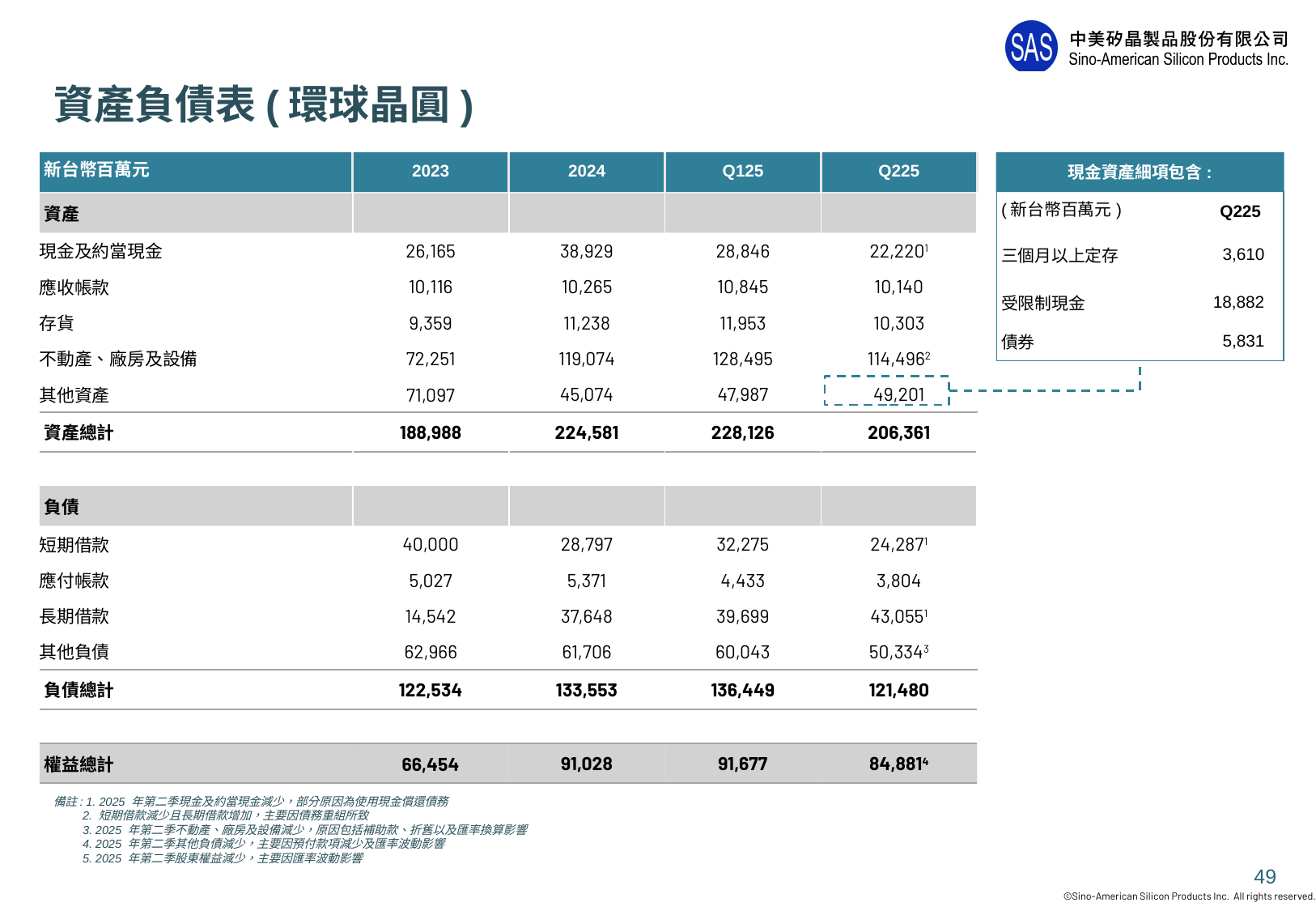

# 資產負債表(環球晶圓)
| 新台幣百萬元 | 2023 | 2024 | Q125 | Q225 |
| --- | --- | --- | --- | --- |
| 資產 |  |  |  |  |
| 現金及約當現金 | 26,165 | 38,929 | 28,846 | 22,2201 |
| 應收帳款 | 10,116 | 10,265 | 10,845 | 10,140 |
| 存貨 | 9,359 | 11,238 | 11,953 | 10,303 |
| 不動產、廠房及設備 | 72,251 | 119,074 | 128,495 | 114,4962 |
| 其他資產 | 71,097 | 45,074 | 47,987 | 49,201 |
| 資產總計 | 188,988 | 224,581 | 228,126 | 206,361 |
|  |  |  |  |  |
| 負債 |  |  |  |  |
| 短期借款 | 40,000 | 28,797 | 32,275 | 24,2871 |
| 應付帳款 | 5,027 | 5,371 | 4,433 | 3,804 |
| 長期借款 | 14,542 | 37,648 | 39,699 | 43,0551 |
| 其他負債 | 62,966 | 61,706 | 60,043 | 50,3343 |
| 負債總計 | 122,534 | 133,553 | 136,449 | 121,480 |
|  |  |  |  |  |
| 權益總計 | 66,454 | 91,028 | 91,677 | 84,8814 |
現金資產細項包含:
| (新台幣百萬元) | Q225 |
| --- | --- |
| 三個月以上定存 | 3,610 |
| 受限制現金 | 18,882 |
| 債券 | 5,831 |

備註: 1. 2025 年第二季現金及約當現金減少，部分原因為使用現金償還債務
         2. 短期借款減少且長期借款增加，主要因債務重組所致
         3. 2025 年第二季不動產、廠房及設備減少，原因包括補助款、折舊以及匯率換算影響
         4. 2025 年第二季其他負債減少，主要因預付款項減少及匯率波動影響
         5. 2025 年第二季股東權益減少，主要因匯率波動影響
49